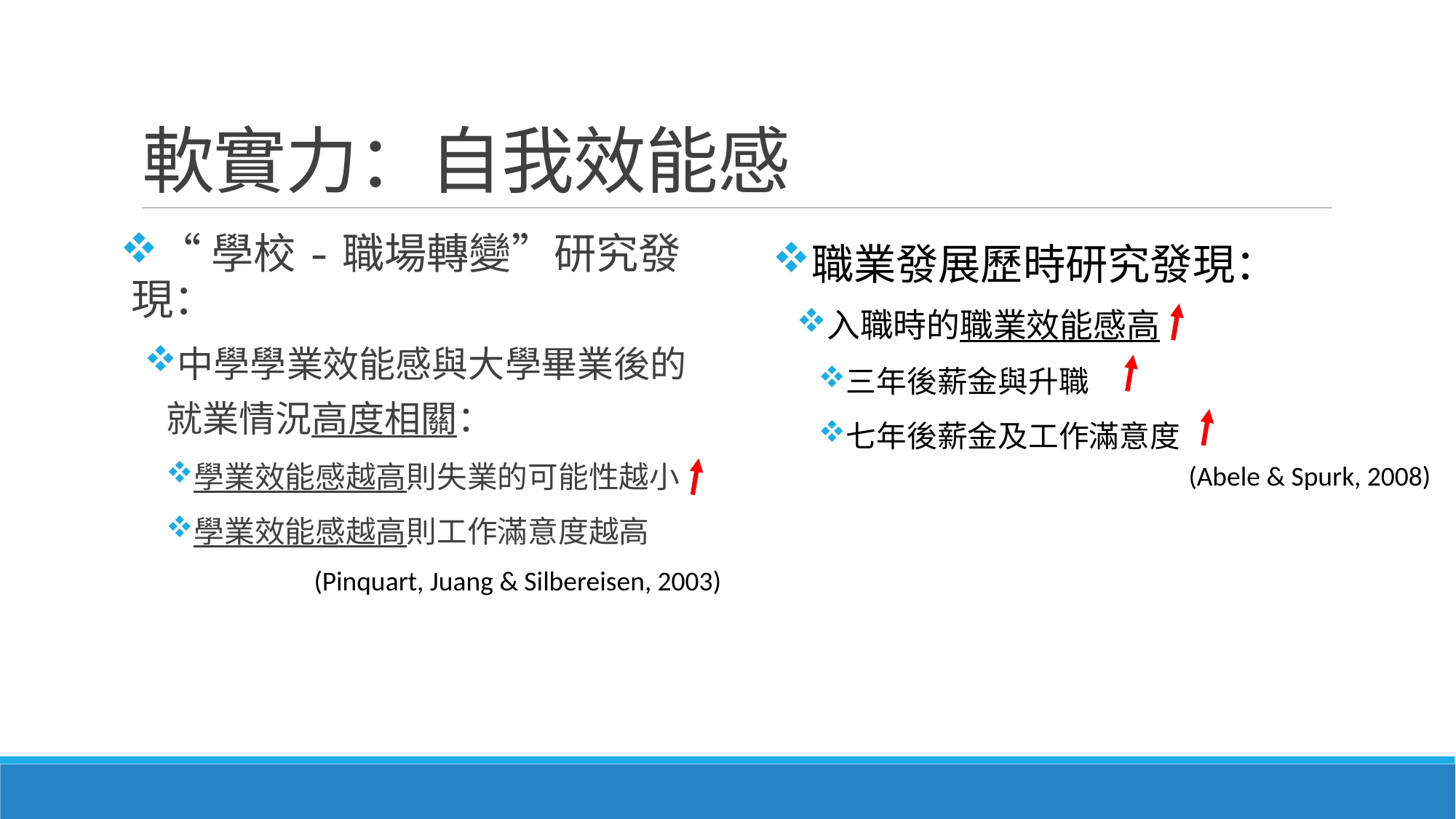

# 軟實力：自我效能感
職業發展歷時研究發現：
入職時的職業效能感高
三年後薪金與升職
七年後薪金及工作滿意度

“學校-職場轉變”研究發現：
中學學業效能感與大學畢業後的就業情況高度相關：
學業效能感越高則失業的可能性越小
學業效能感越高則工作滿意度越高
(Abele & Spurk, 2008)
(Pinquart, Juang & Silbereisen, 2003)